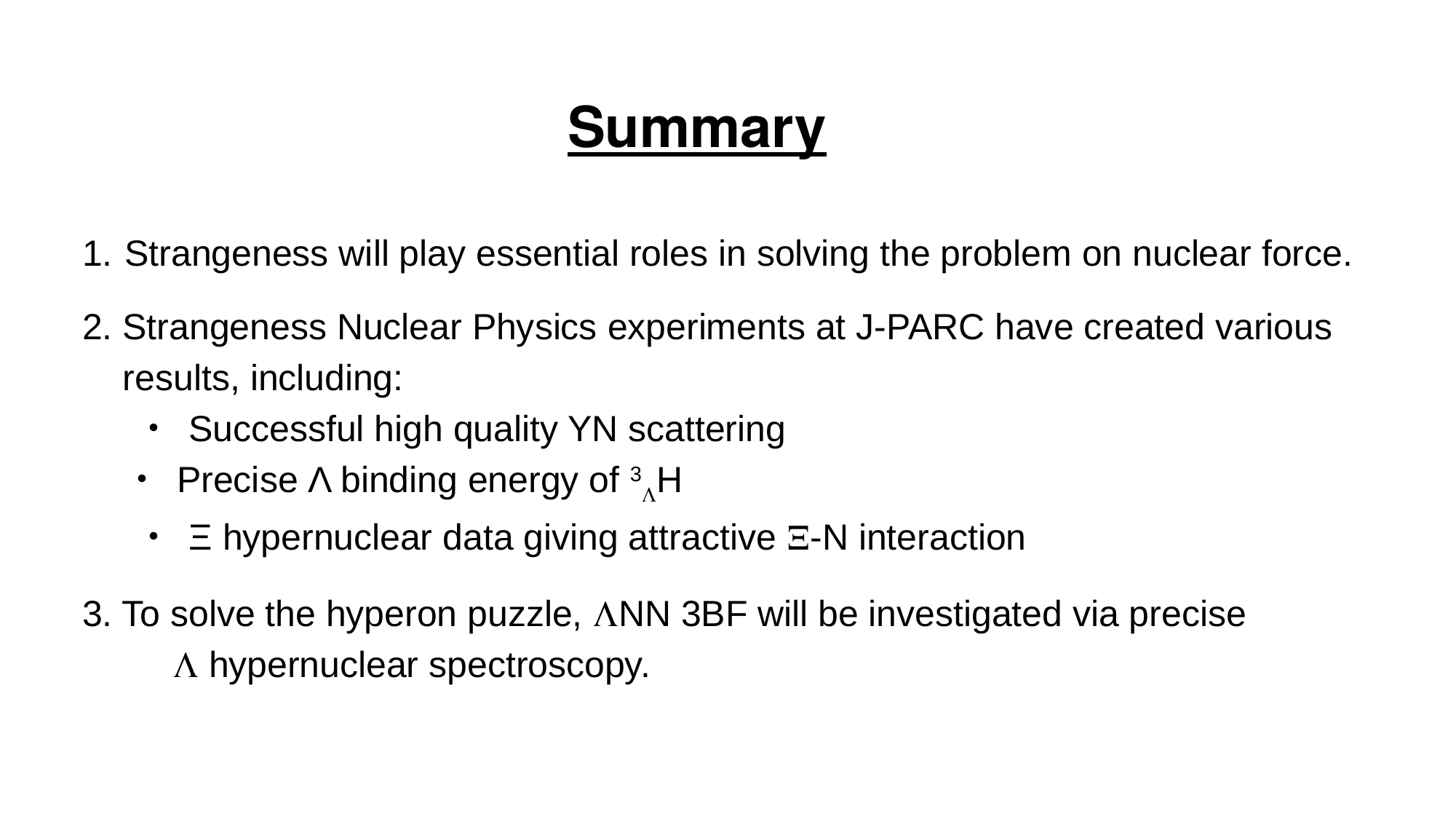

Summary

Strangeness will play essential roles in solving the problem on nuclear force.

2. Strangeness Nuclear Physics experiments at J-PARC have created various
    results, including:
 　・ Successful high quality YN scattering
    ・ Precise Λ binding energy of 3ΛH
 　・ Ξ hypernuclear data giving attractive Ξ-N interaction

3. To solve the hyperon puzzle, ΛNN 3BF will be investigated via precise
     Λ hypernuclear spectroscopy.